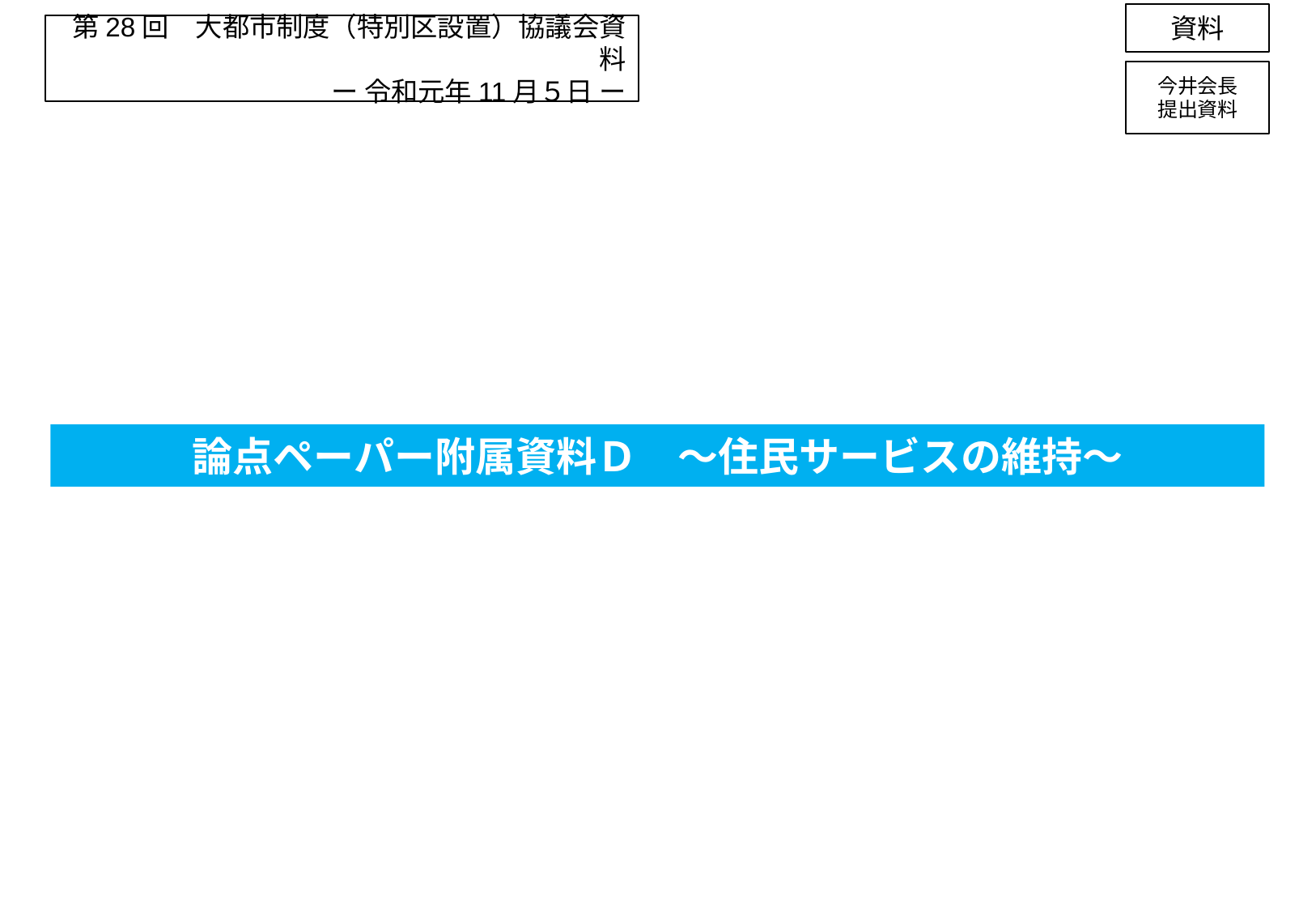

資料
第28回　大都市制度（特別区設置）協議会資料
ー 令和元年11月５日 ー
今井会長
提出資料
# 論点ペーパー附属資料Ｄ　～住民サービスの維持～